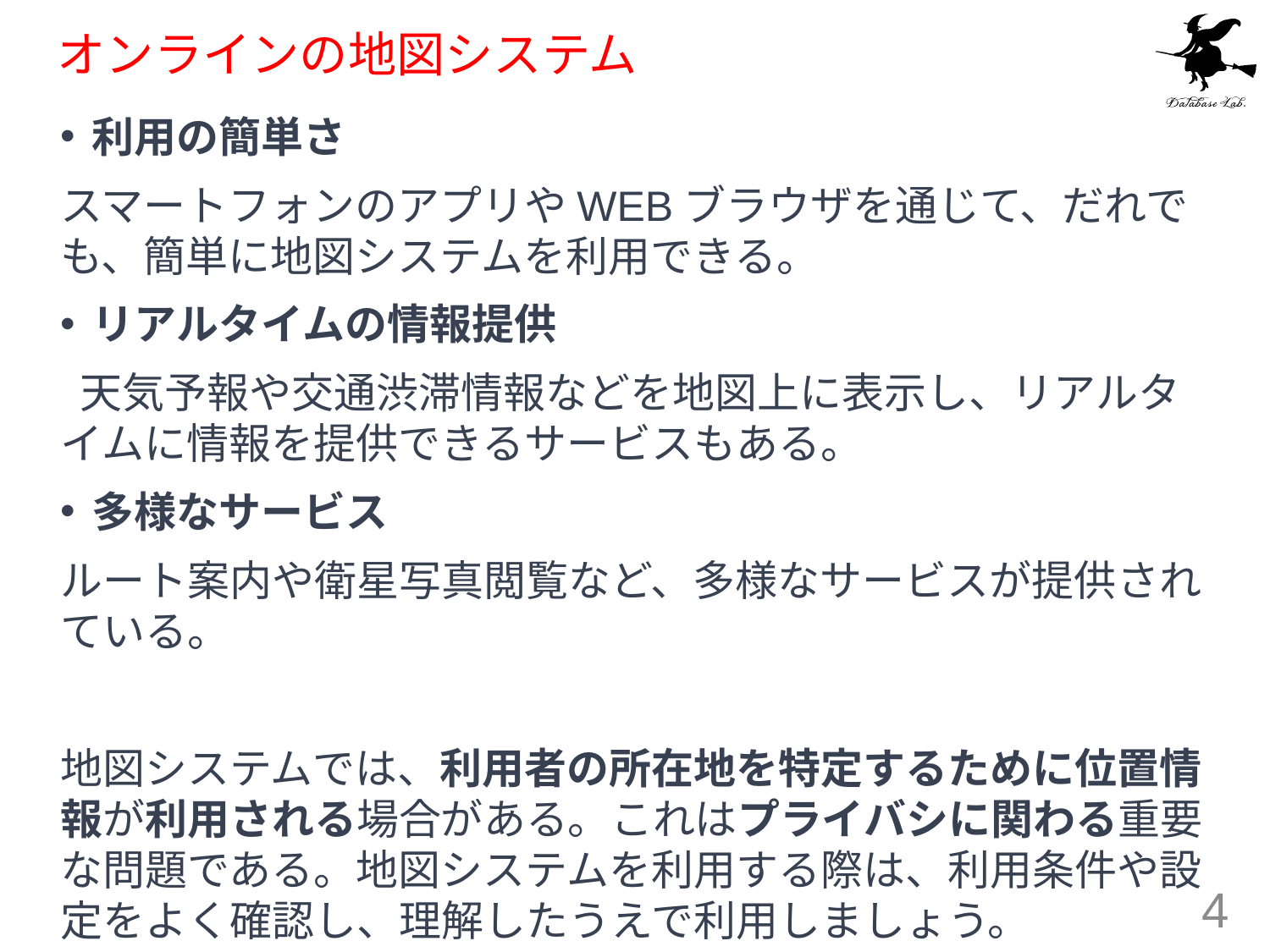

# オンラインの地図システム
利用の簡単さ
スマートフォンのアプリやWEBブラウザを通じて、だれでも、簡単に地図システムを利用できる。
リアルタイムの情報提供
 天気予報や交通渋滞情報などを地図上に表示し、リアルタイムに情報を提供できるサービスもある。
多様なサービス
ルート案内や衛星写真閲覧など、多様なサービスが提供されている。

地図システムでは、利用者の所在地を特定するために位置情報が利用される場合がある。これはプライバシに関わる重要な問題である。地図システムを利用する際は、利用条件や設定をよく確認し、理解したうえで利用しましょう。
4